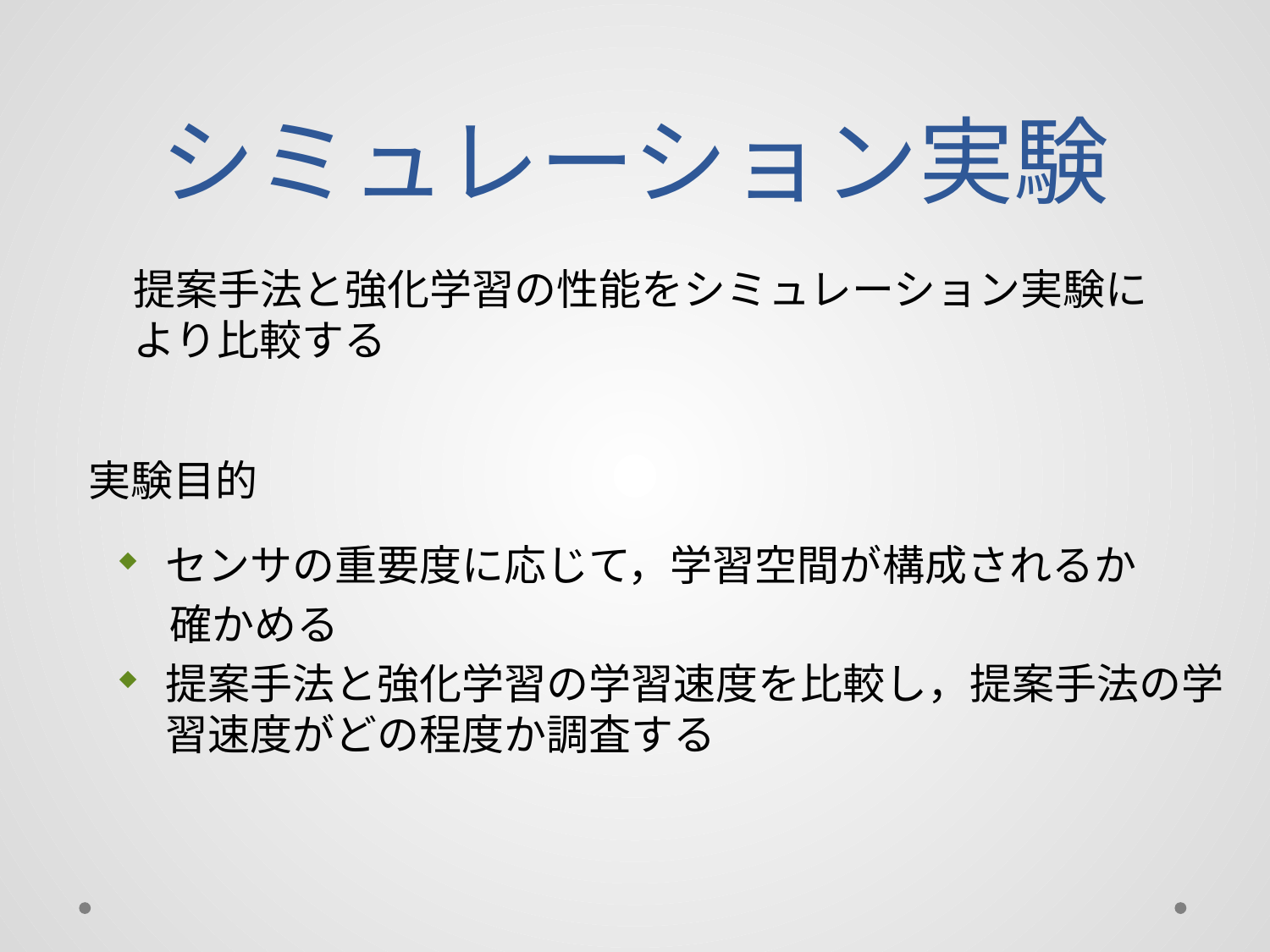

# シミュレーション実験
提案手法と強化学習の性能をシミュレーション実験に
より比較する
実験目的
センサの重要度に応じて，学習空間が構成されるか
　 確かめる
提案手法と強化学習の学習速度を比較し，提案手法の学習速度がどの程度か調査する